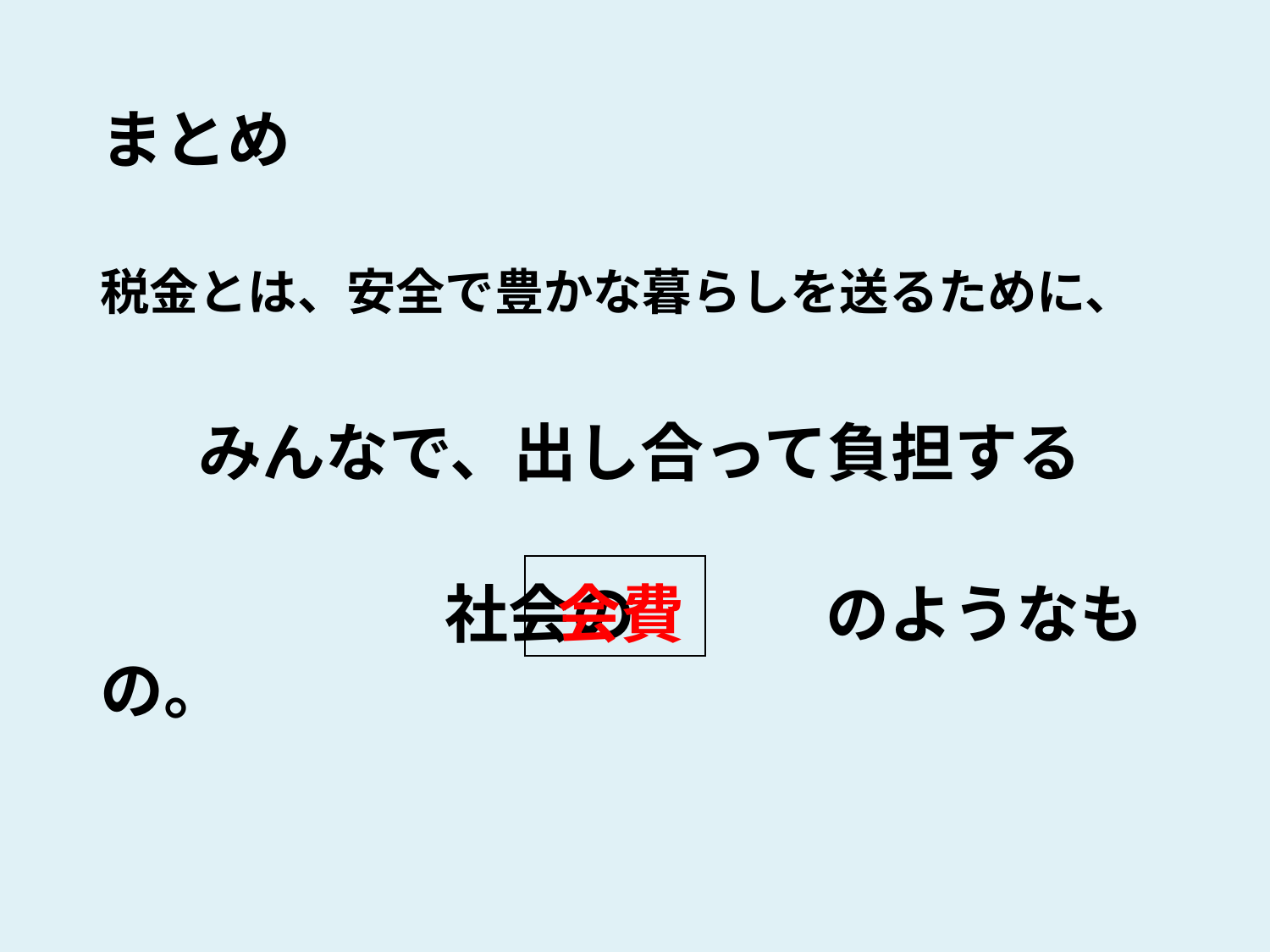

# まとめ
税金とは、安全で豊かな暮らしを送るために、
　　みんなで、出し合って負担する

　　　　　　　社会の　　　のようなもの。

 会費